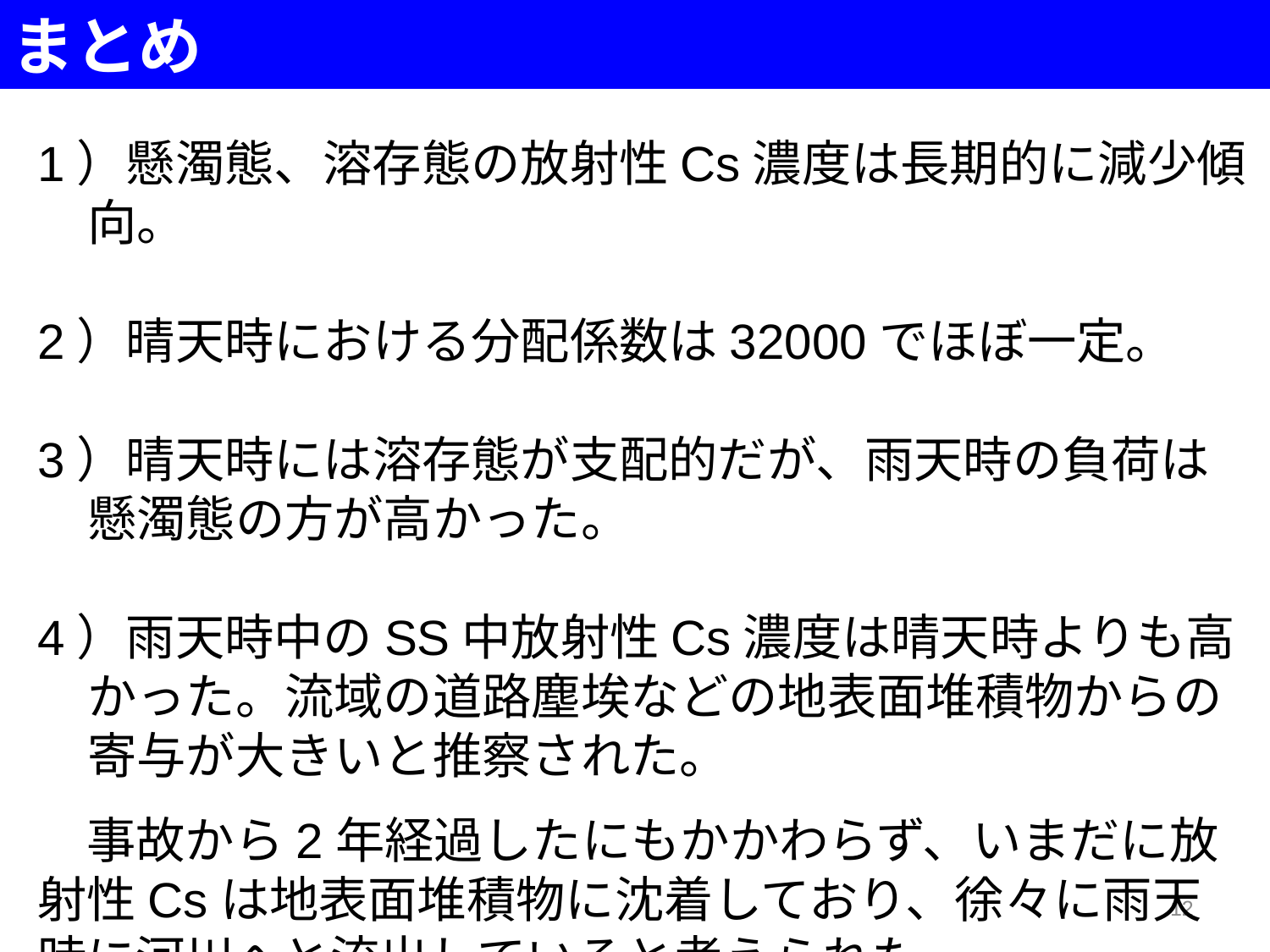

まとめ
1）懸濁態、溶存態の放射性Cs濃度は長期的に減少傾向。

2）晴天時における分配係数は32000でほぼ一定。

3）晴天時には溶存態が支配的だが、雨天時の負荷は懸濁態の方が高かった。

4）雨天時中のSS中放射性Cs濃度は晴天時よりも高かった。流域の道路塵埃などの地表面堆積物からの寄与が大きいと推察された。

　事故から2年経過したにもかかわらず、いまだに放射性Csは地表面堆積物に沈着しており、徐々に雨天時に河川へと流出していると考えられた。
12